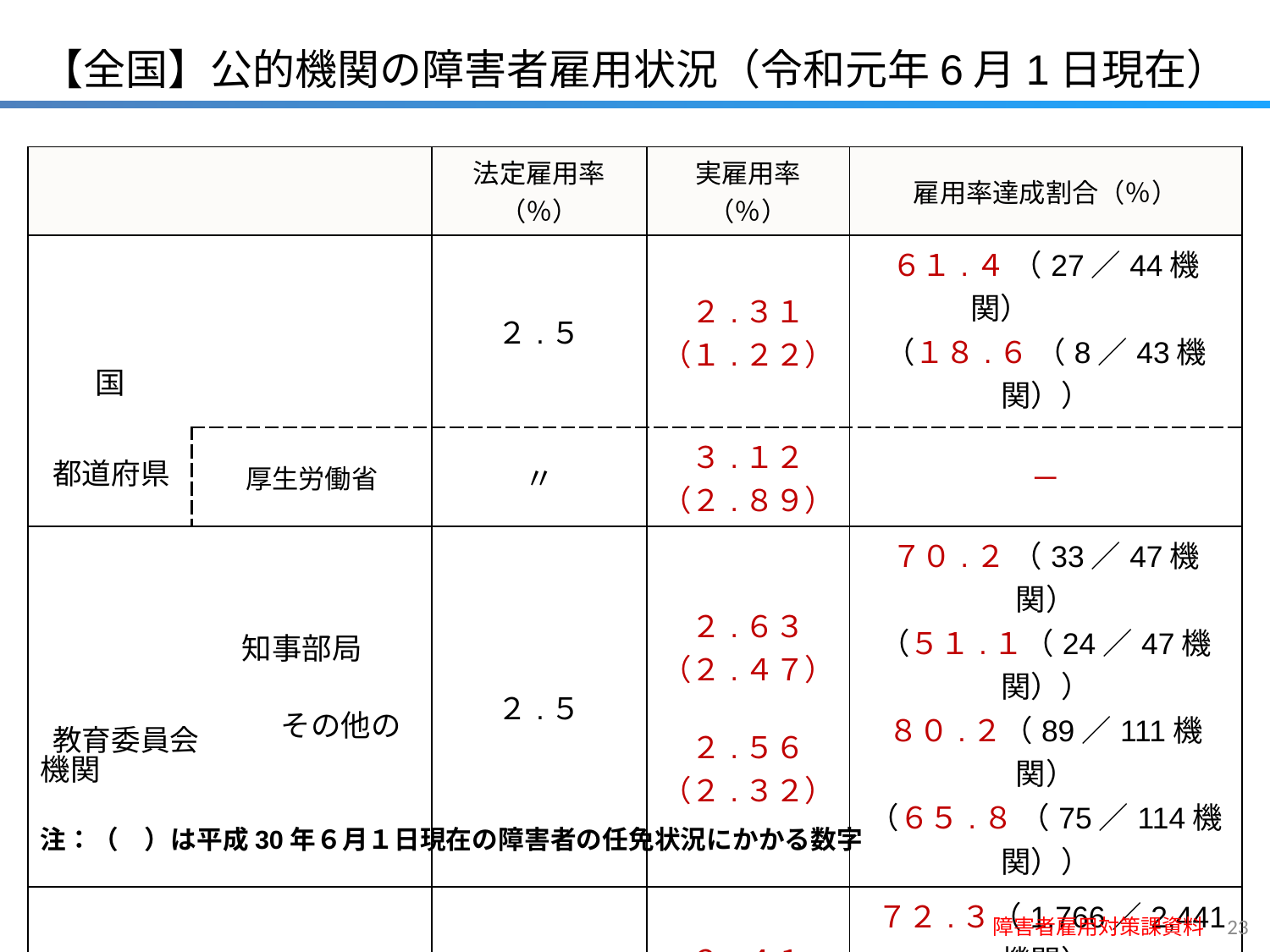

【全国】公的機関の障害者雇用状況（令和元年6月1日現在）

|  |  | 法定雇用率（％） | 実雇用率（％） | 雇用率達成割合（％） |
| --- | --- | --- | --- | --- |
| 国 |  | ２.５ | ２.３１（１.２２） | ６１.４ （27／44機関）　　　 （１８.６ （8／43機関）） |
|  | 厚生労働省 | 〃 | ３.１２（２.８９） | － |
| 知事部局 　　　　　　　　その他の機関 |  | ２.５ | ２.６３（２.４７） ２.５６（２.３２） | ７０.２ （33／47機関） （５１.１（24／47機関）） ８０.２（89／111機関） （６５.８ （75／114機関）） |
| 市町村 |  | ２.５ | ２.４１（２.３８） | ７２.３（1,766／2,441機関） （６９.６（1,718／2,470機関）） |
| 都道府県 　　　　　　　　　 　市町村 |  | ２.４ | １.８７（１.８７） ２.０３（２.１０） | １２.８ （6／47機関） （１０.６（5／47機関）） ６０.４（32／53機関） （６４.２ （34／53機関）） |
都道府県
教育委員会
注：（　）は平成30年６月１日現在の障害者の任免状況にかかる数字
障害者雇用対策課資料
23